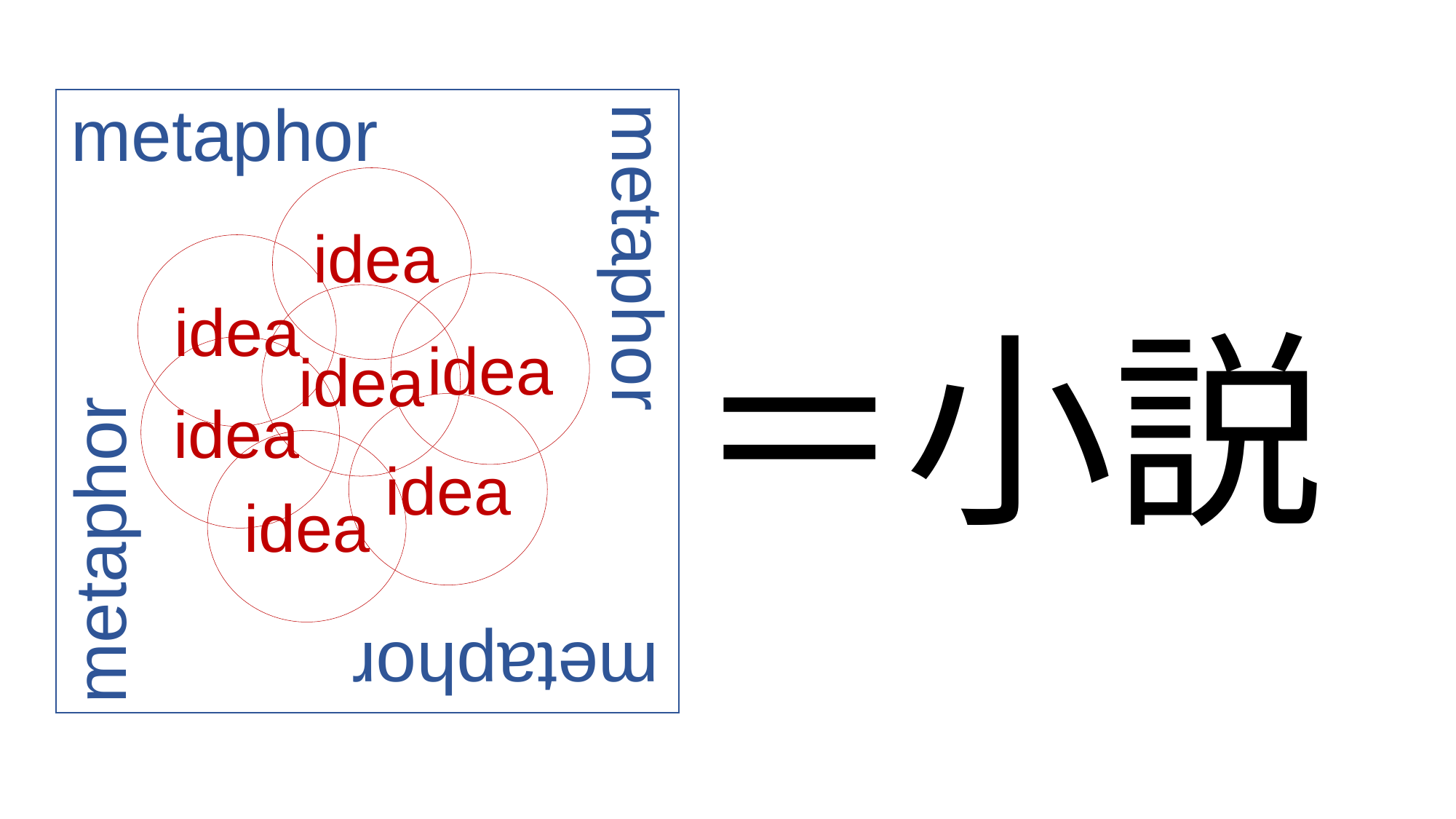

metaphor

metaphor
idea

idea

＝小説
idea
idea

idea

idea
idea
metaphor
metaphor